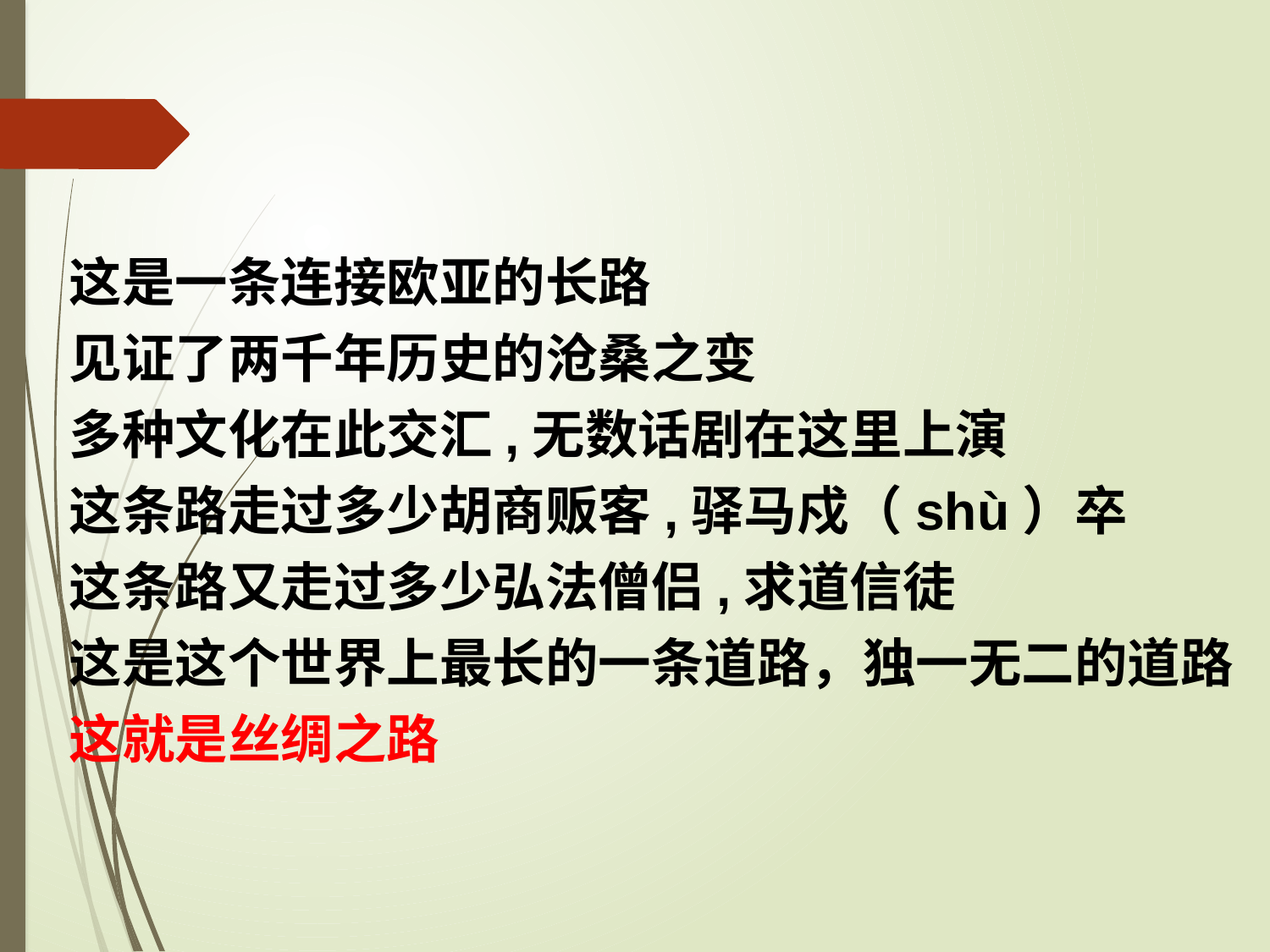

这是一条连接欧亚的长路
见证了两千年历史的沧桑之变
多种文化在此交汇,无数话剧在这里上演
这条路走过多少胡商贩客,驿马戍（shù）卒
这条路又走过多少弘法僧侣,求道信徒
这是这个世界上最长的一条道路，独一无二的道路
这就是丝绸之路